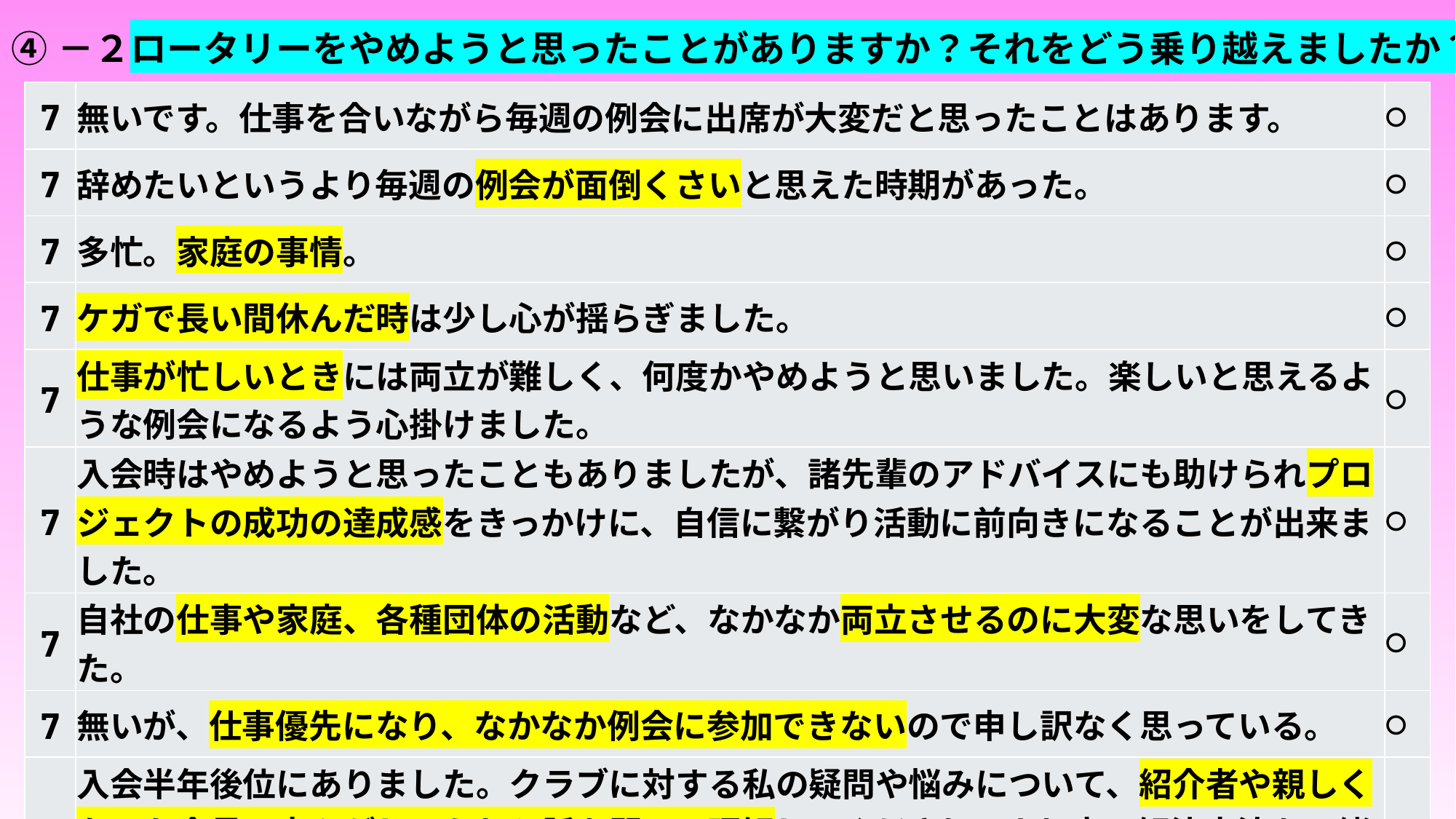

# ④－２ロータリーをやめようと思ったことがありますか？それをどう乗り越えましたか？
| 7 | 無いです。仕事を合いながら毎週の例会に出席が大変だと思ったことはあります。 | 〇 |
| --- | --- | --- |
| 7 | 辞めたいというより毎週の例会が面倒くさいと思えた時期があった。 | 〇 |
| 7 | 多忙。家庭の事情。 | 〇 |
| 7 | ケガで長い間休んだ時は少し心が揺らぎました。 | 〇 |
| 7 | 仕事が忙しいときには両立が難しく、何度かやめようと思いました。楽しいと思えるような例会になるよう心掛けました。 | 〇 |
| 7 | 入会時はやめようと思ったこともありましたが、諸先輩のアドバイスにも助けられプロジェクトの成功の達成感をきっかけに、自信に繋がり活動に前向きになることが出来ました。 | 〇 |
| 7 | 自社の仕事や家庭、各種団体の活動など、なかなか両立させるのに大変な思いをしてきた。 | 〇 |
| 7 | 無いが、仕事優先になり、なかなか例会に参加できないので申し訳なく思っている。 | 〇 |
| 7 | 入会半年後位にありました。クラブに対する私の疑問や悩みについて、紹介者や親しくなった会員の方々がしっかりと話を聞いて理解してくださり、より良い解決方法を一緒に考えてくださり、更に仲間としての意識も高まりました。 | 〇 |